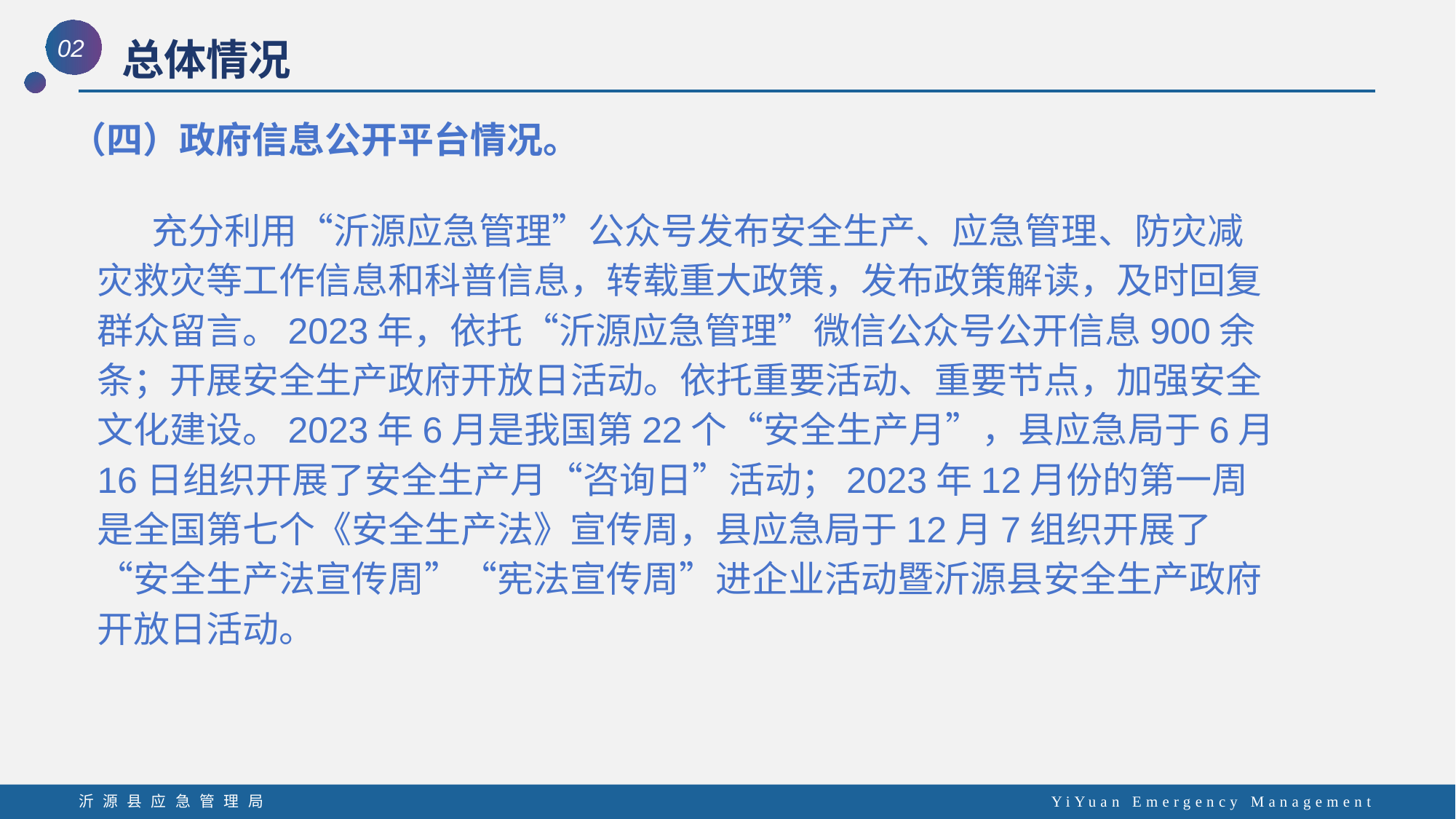

02

总体情况
（四）政府信息公开平台情况。

充分利用“沂源应急管理”公众号发布安全生产、应急管理、防灾减灾救灾等工作信息和科普信息，转载重大政策，发布政策解读，及时回复群众留言。2023年，依托“沂源应急管理”微信公众号公开信息900余条；开展安全生产政府开放日活动。依托重要活动、重要节点，加强安全文化建设。2023年6月是我国第22个“安全生产月”，县应急局于6月16日组织开展了安全生产月“咨询日”活动；2023年12月份的第一周是全国第七个《安全生产法》宣传周，县应急局于12月7组织开展了“安全生产法宣传周”“宪法宣传周”进企业活动暨沂源县安全生产政府开放日活动。

沂源县应急管理局
自强不息 厚德载物
YiYuan Emergency Management